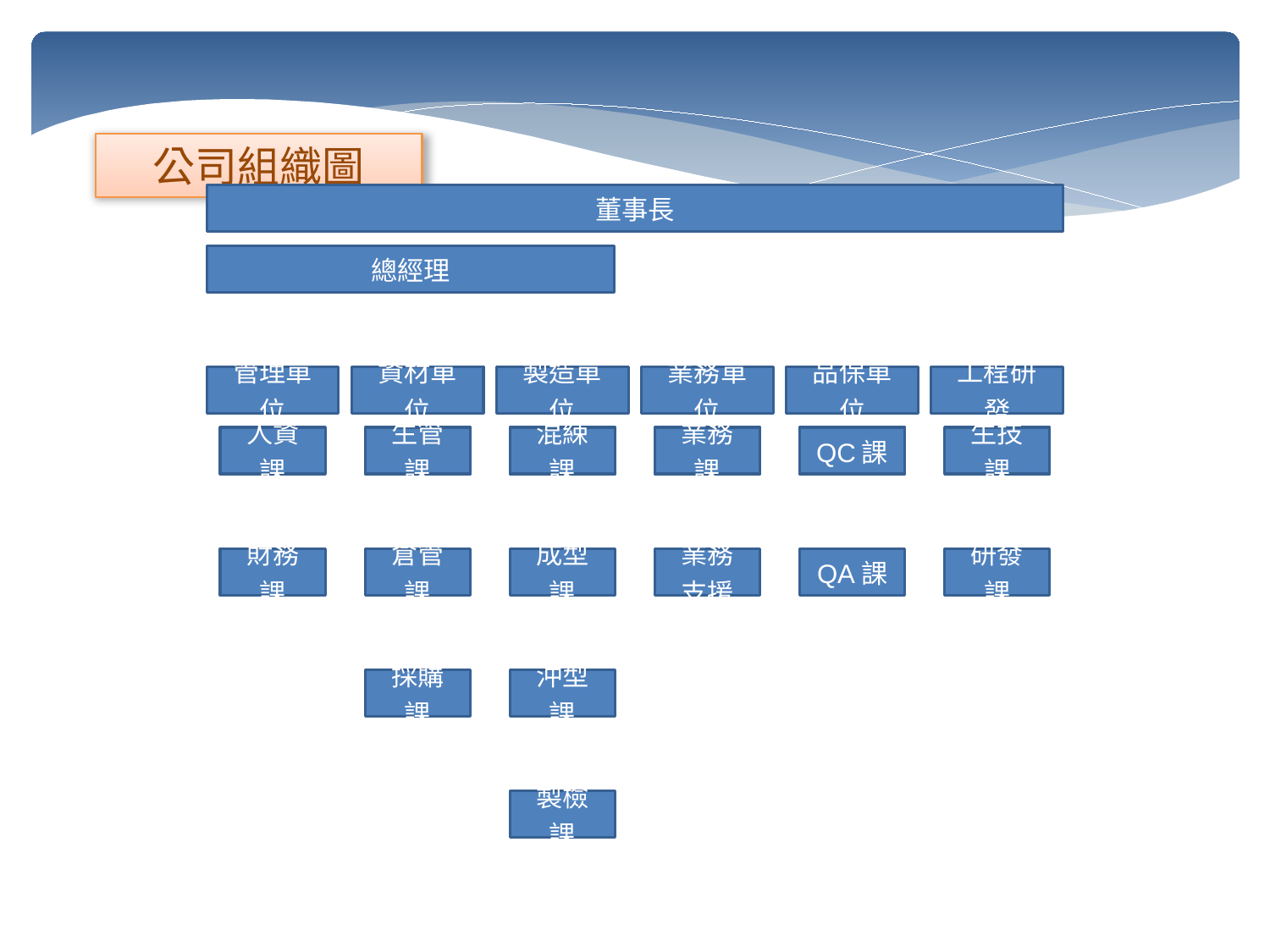

公司組織圖
董事長
總經理
管理單位
研發課
人資課
生管課
資材單位
製造單位
混綀課
財務課
業務支援
成型課
沖型課
製檢課
業務單位
業務課
採購課
倉管課
品保單位
QC課
QA課
工程研發
生技課